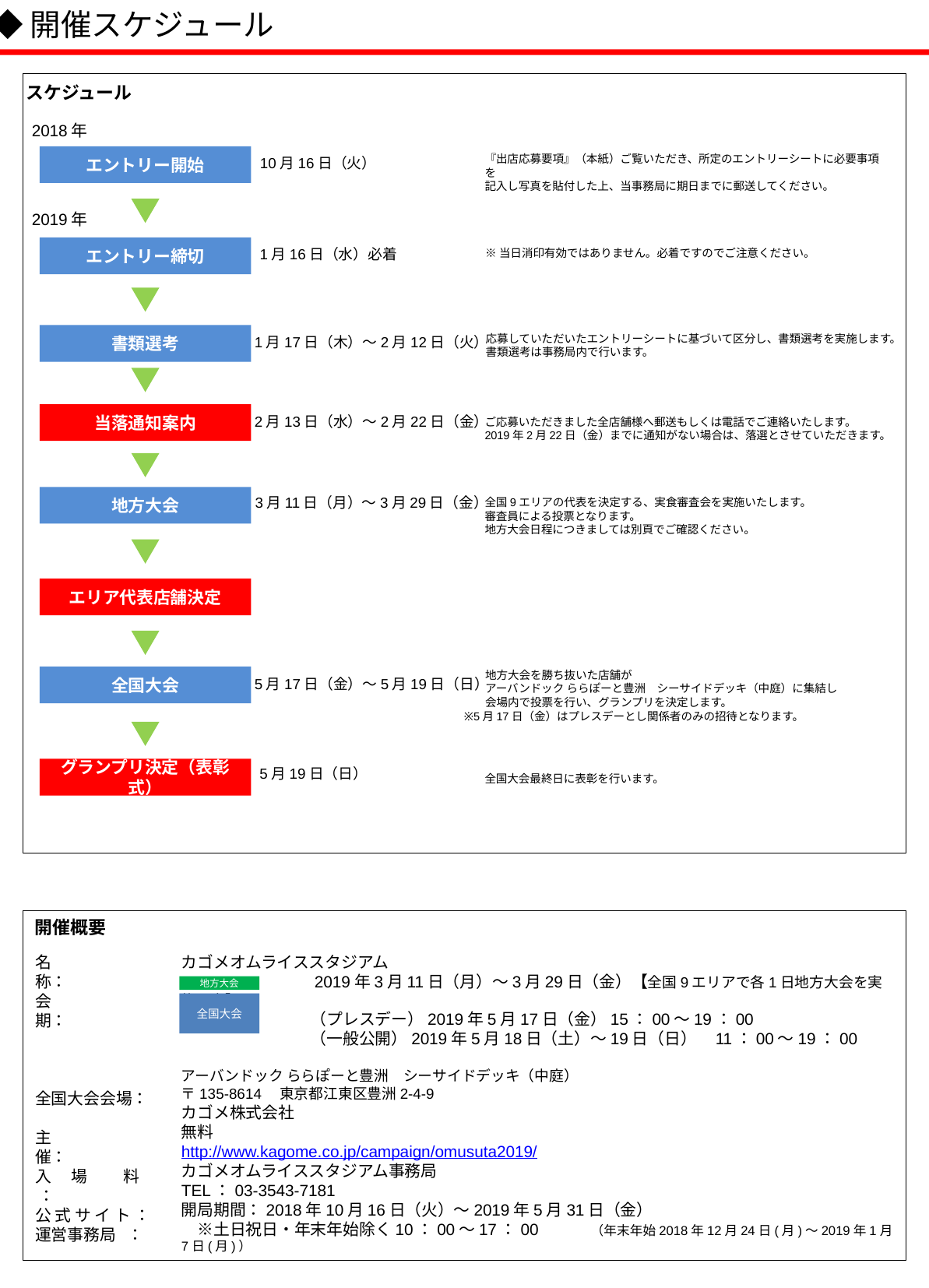

◆開催スケジュール

スケジュール
2018年
エントリー開始
『出店応募要項』（本紙）ご覧いただき、所定のエントリーシートに必要事項を
記入し写真を貼付した上、当事務局に期日までに郵送してください。
10月16日（火）

2019年
エントリー締切
1月16日（水）必着
※当日消印有効ではありません。必着ですのでご注意ください。

書類選考
応募していただいたエントリーシートに基づいて区分し、書類選考を実施します。
書類選考は事務局内で行います。
1月17日（木）～2月12日（火）

当落通知案内
2月13日（水）～2月22日（金）
ご応募いただきました全店舗様へ郵送もしくは電話でご連絡いたします。
2019年2月22日（金）までに通知がない場合は、落選とさせていただきます。

地方大会
3月11日（月）～3月29日（金）
全国9エリアの代表を決定する、実食審査会を実施いたします。
審査員による投票となります。
地方大会日程につきましては別頁でご確認ください。

エリア代表店舗決定

地方大会を勝ち抜いた店舗が
アーバンドック ららぽーと豊洲　シーサイドデッキ（中庭）に集結し
会場内で投票を行い、グランプリを決定します。
全国大会
5月17日（金）～5月19日（日）
※5月17日（金）はプレスデーとし関係者のみの招待となります。

5月19日（日）
グランプリ決定（表彰式）
全国大会最終日に表彰を行います。
開催概要

名　　　　　　称：
会　　　　　　期：

全国大会会場：

主　　　　　　催：
入　 場　　 料 ：
公 式 サ イ ト ：
運営事務局   ：
カゴメオムライススタジアム
　　　　　　　　2019年3月11日（月）～3月29日（金）【全国9エリアで各1日地方大会を実施予定】
　　　　　　　　（プレスデー）2019年5月17日（金）15：00～19：00
　　　　　　　　（一般公開）2019年5月18日（土）～19日（日）    11：00～19：00

アーバンドック ららぽーと豊洲　シーサイドデッキ（中庭）
〒135-8614　東京都江東区豊洲2-4-9
カゴメ株式会社
無料
http://www.kagome.co.jp/campaign/omusuta2019/
カゴメオムライススタジアム事務局
TEL：03-3543-7181
開局期間：2018年10月16日（火）～2019年5月31日（金）
　※土日祝日・年末年始除く10：00～17：00　　　（年末年始2018年12月24日(月)～2019年1月7日(月)）
地方大会
全国大会